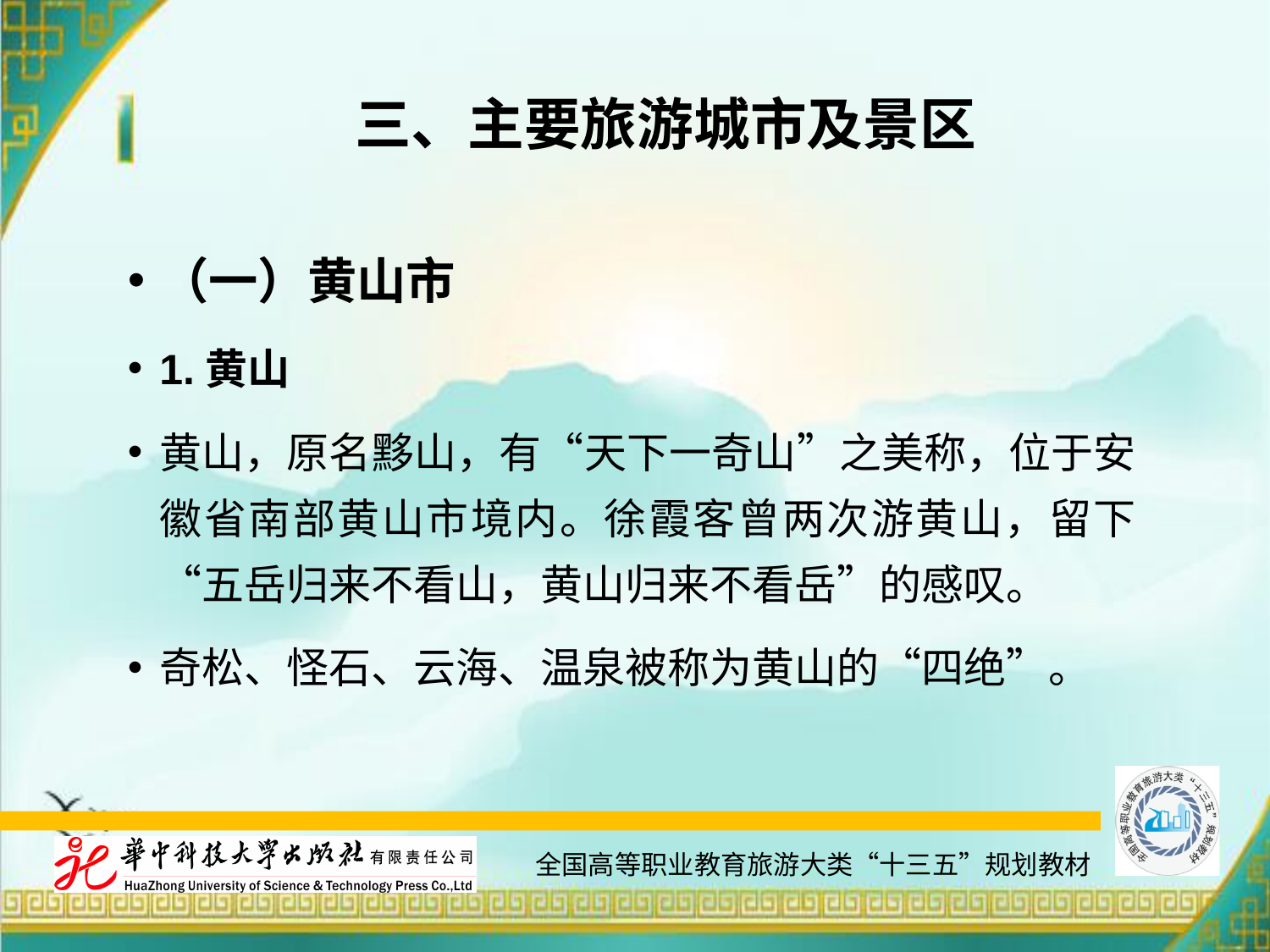

# 三、主要旅游城市及景区
（一）黄山市
1.黄山
黄山，原名黟山，有“天下一奇山”之美称，位于安徽省南部黄山市境内。徐霞客曾两次游黄山，留下“五岳归来不看山，黄山归来不看岳”的感叹。
奇松、怪石、云海、温泉被称为黄山的“四绝”。